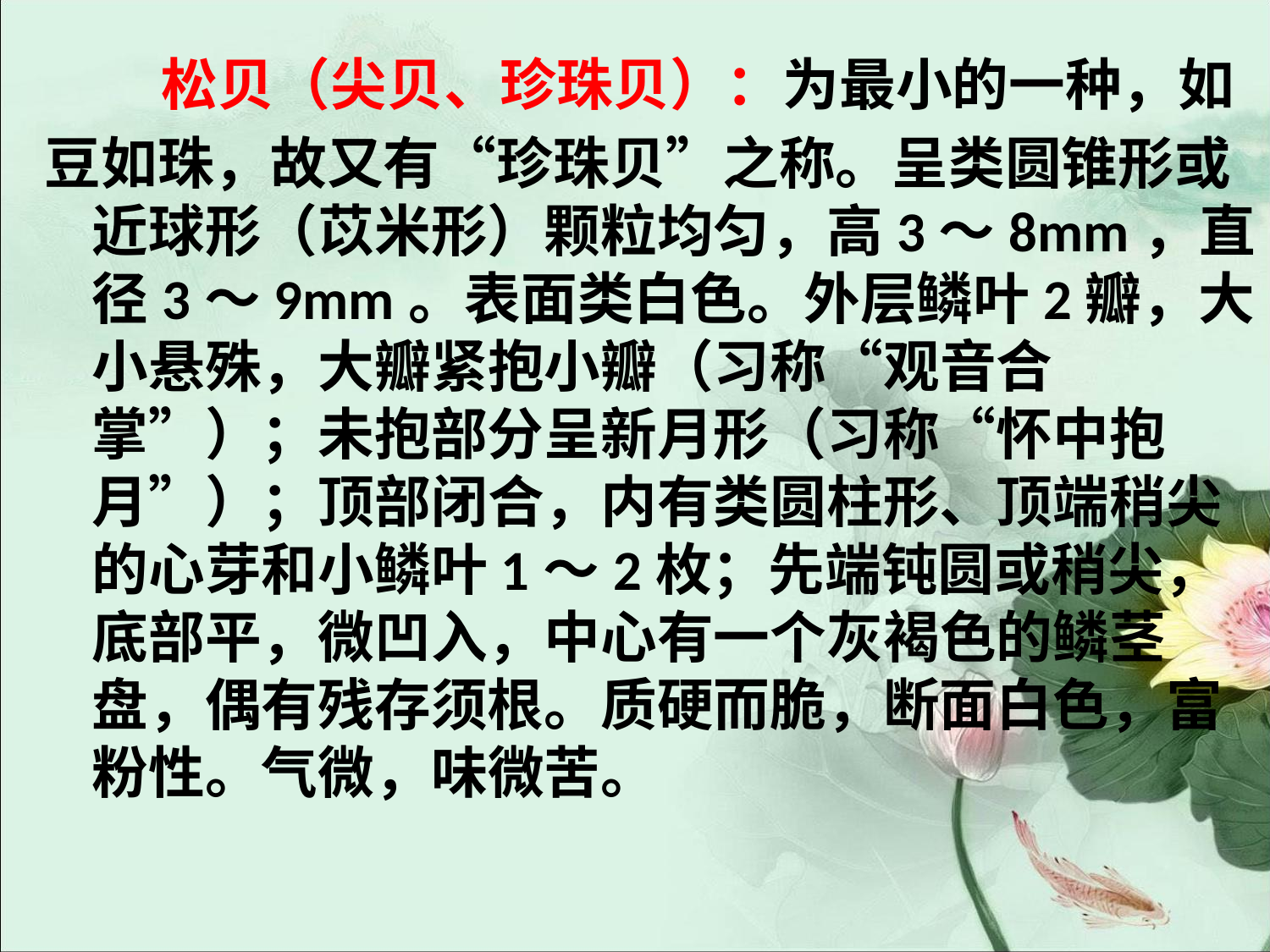

#
        松贝（尖贝、珍珠贝）：为最小的一种，如
豆如珠，故又有“珍珠贝”之称。呈类圆锥形或近球形（苡米形）颗粒均匀，高3～8mm，直径3～9mm。表面类白色。外层鳞叶2瓣，大小悬殊，大瓣紧抱小瓣（习称“观音合掌”）；未抱部分呈新月形（习称“怀中抱月”）；顶部闭合，内有类圆柱形、顶端稍尖的心芽和小鳞叶1～2枚；先端钝圆或稍尖，底部平，微凹入，中心有一个灰褐色的鳞茎盘，偶有残存须根。质硬而脆，断面白色，富粉性。气微，味微苦。